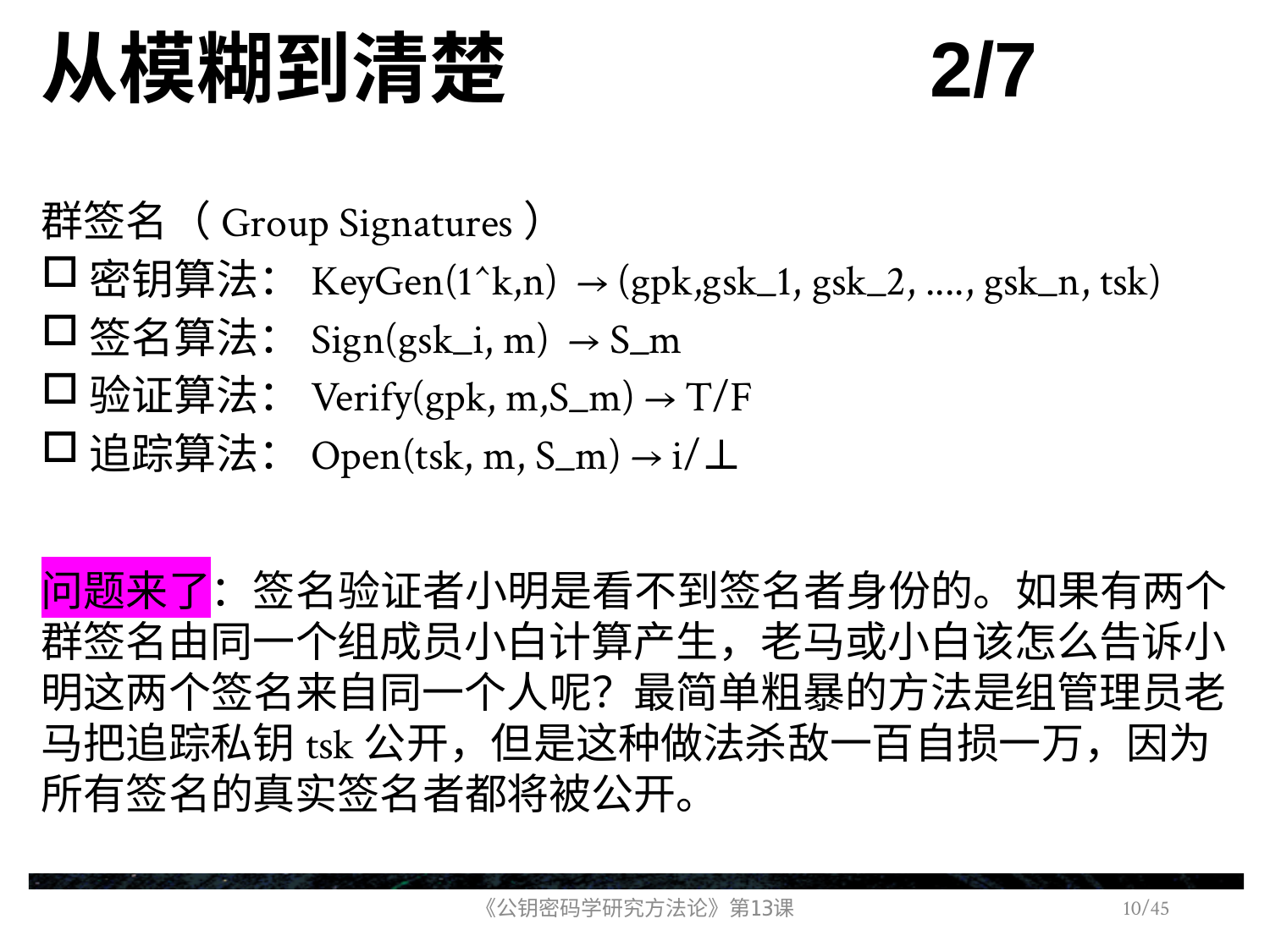

# 从模糊到清楚                       2/7
群签名（Group Signatures）
密钥算法：KeyGen(1^k,n)  → (gpk,gsk_1, gsk_2, ...., gsk_n, tsk)
签名算法：Sign(gsk_i, m)  → S_m
验证算法：Verify(gpk, m,S_m) → T/F
追踪算法：Open(tsk, m, S_m) → i/⊥

问题来了：签名验证者小明是看不到签名者身份的。如果有两个群签名由同一个组成员小白计算产生，老马或小白该怎么告诉小明这两个签名来自同一个人呢？最简单粗暴的方法是组管理员老马把追踪私钥tsk公开，但是这种做法杀敌一百自损一万，因为所有签名的真实签名者都将被公开。
《公钥密码学研究方法论》第13课
10/45